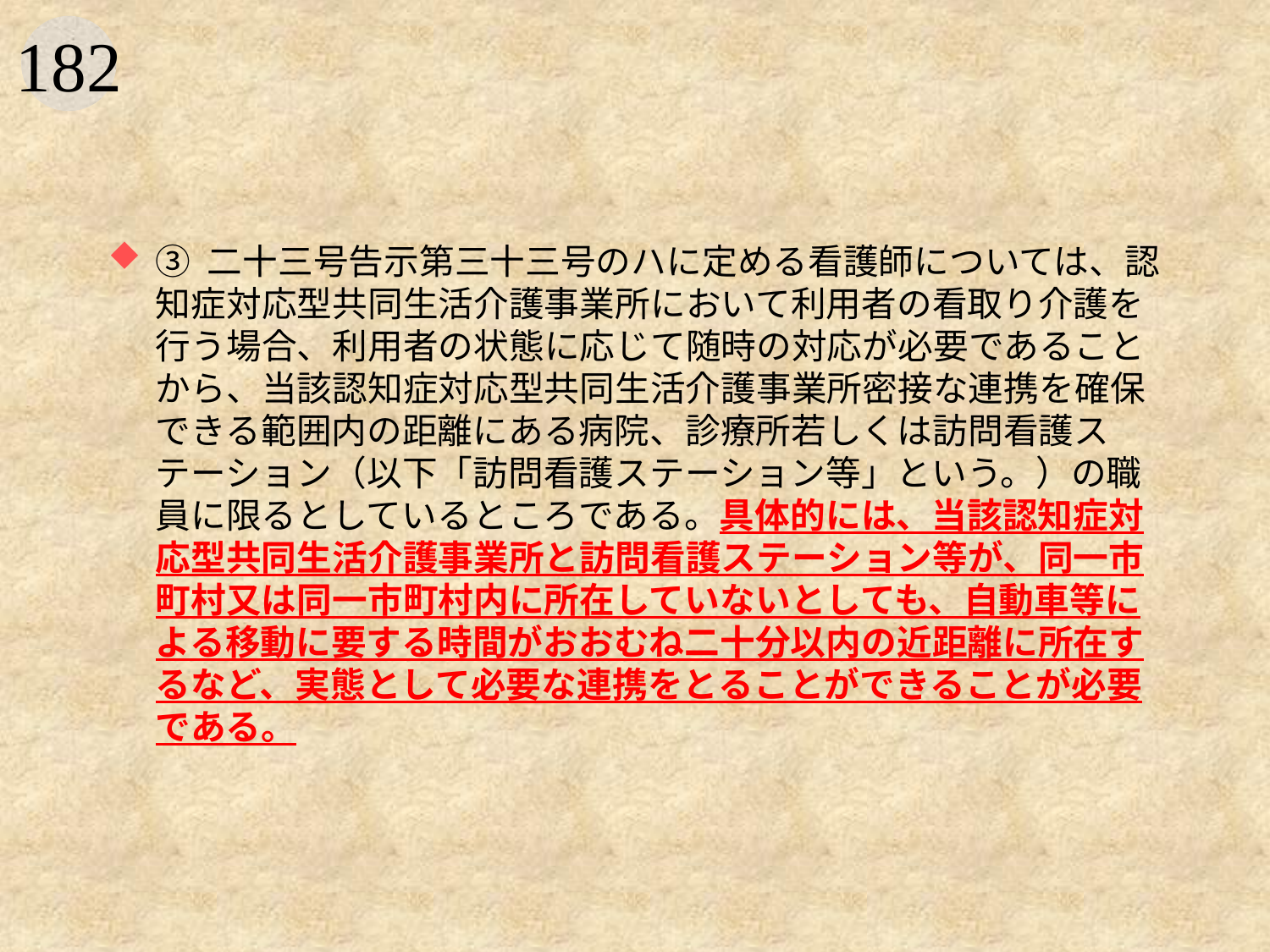

#
③ 二十三号告示第三十三号のハに定める看護師については、認知症対応型共同生活介護事業所において利用者の看取り介護を行う場合、利用者の状態に応じて随時の対応が必要であることから、当該認知症対応型共同生活介護事業所密接な連携を確保できる範囲内の距離にある病院、診療所若しくは訪問看護ステーション（以下「訪問看護ステーション等」という。）の職員に限るとしているところである。具体的には、当該認知症対応型共同生活介護事業所と訪問看護ステーション等が、同一市町村又は同一市町村内に所在していないとしても、自動車等による移動に要する時間がおおむね二十分以内の近距離に所在するなど、実態として必要な連携をとることができることが必要である。